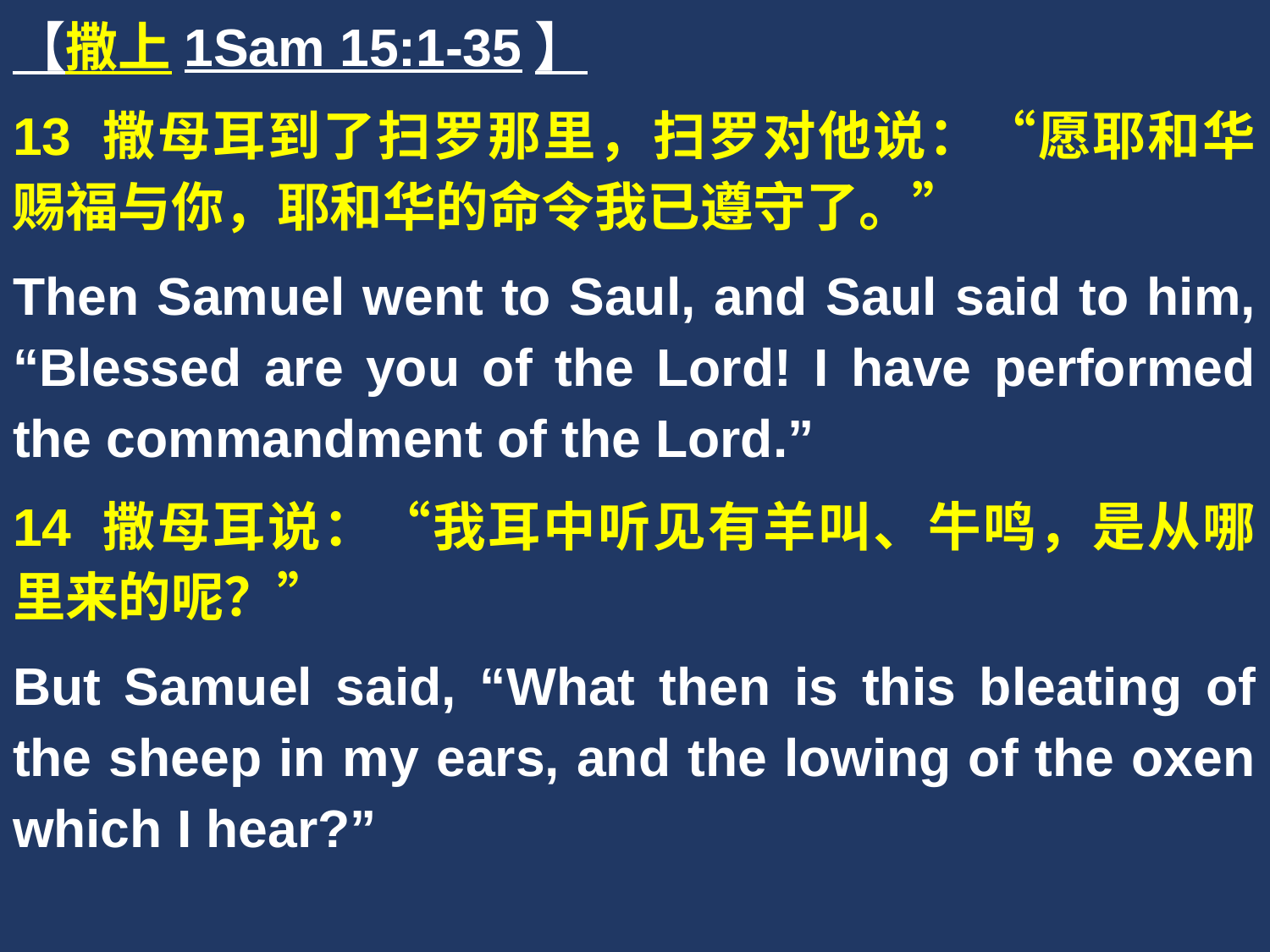

【撒上1Sam 15:1-35】
13 撒母耳到了扫罗那里，扫罗对他说：“愿耶和华赐福与你，耶和华的命令我已遵守了。”
Then Samuel went to Saul, and Saul said to him, “Blessed are you of the Lord! I have performed the commandment of the Lord.”
14 撒母耳说：“我耳中听见有羊叫、牛鸣，是从哪里来的呢？”
But Samuel said, “What then is this bleating of the sheep in my ears, and the lowing of the oxen which I hear?”